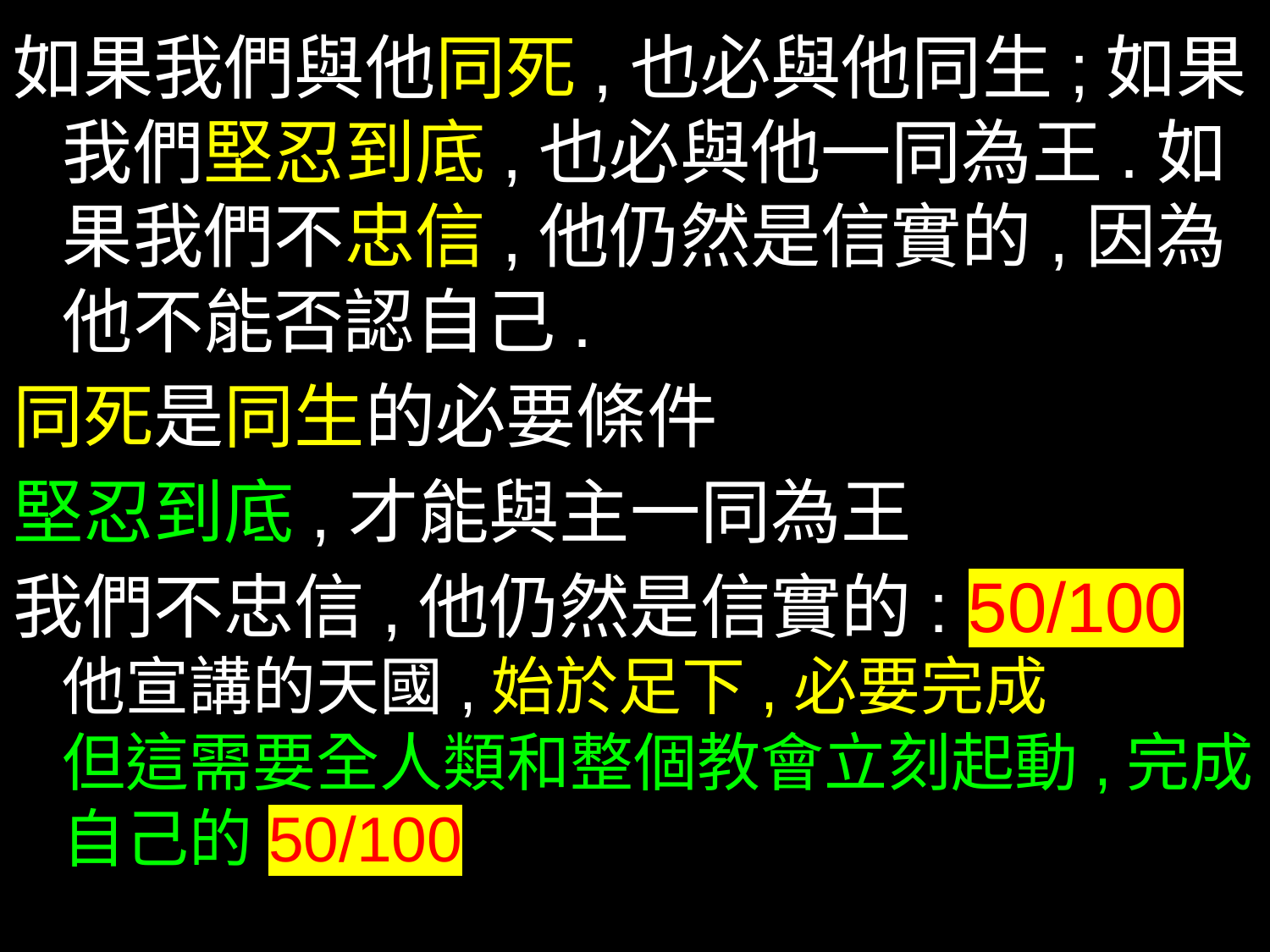

如果我們與他同死,也必與他同生;如果我們堅忍到底,也必與他一同為王.如果我們不忠信,他仍然是信實的,因為他不能否認自己.
同死是同生的必要條件
堅忍到底,才能與主一同為王
我們不忠信,他仍然是信實的: 50/100
他宣講的天國,始於足下,必要完成
但這需要全人類和整個教會立刻起動,完成自己的50/100